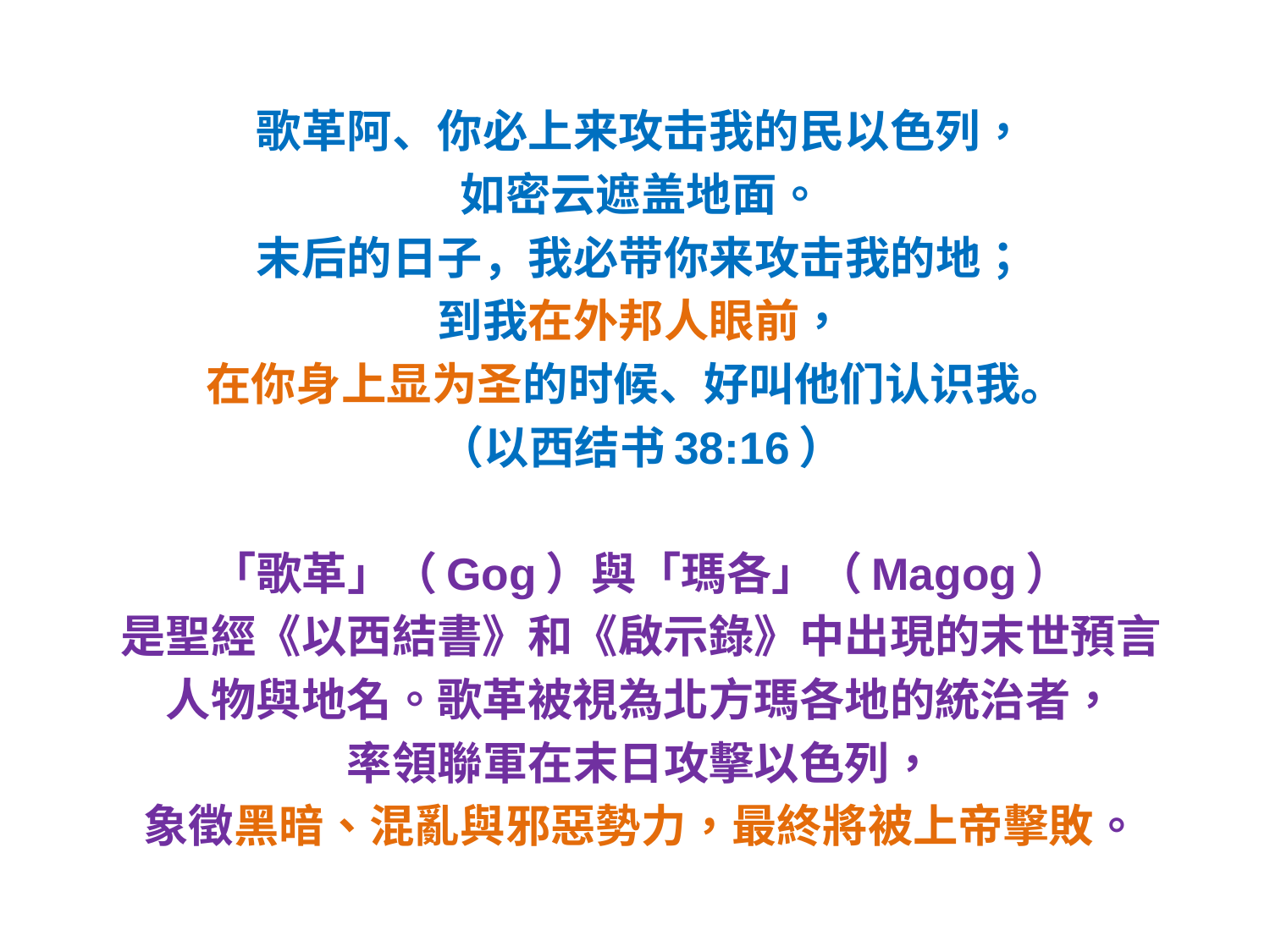

#
歌革阿、你必上来攻击我的民以色列，
如密云遮盖地面。
末后的日子，我必带你来攻击我的地；
到我在外邦人眼前，
在你身上显为圣的时候、好叫他们认识我。
（以西结书38:16）

「歌革」（Gog）與「瑪各」（Magog）
是聖經《以西結書》和《啟示錄》中出現的末世預言
人物與地名。歌革被視為北方瑪各地的統治者，
率領聯軍在末日攻擊以色列，
象徵黑暗、混亂與邪惡勢力，最終將被上帝擊敗。